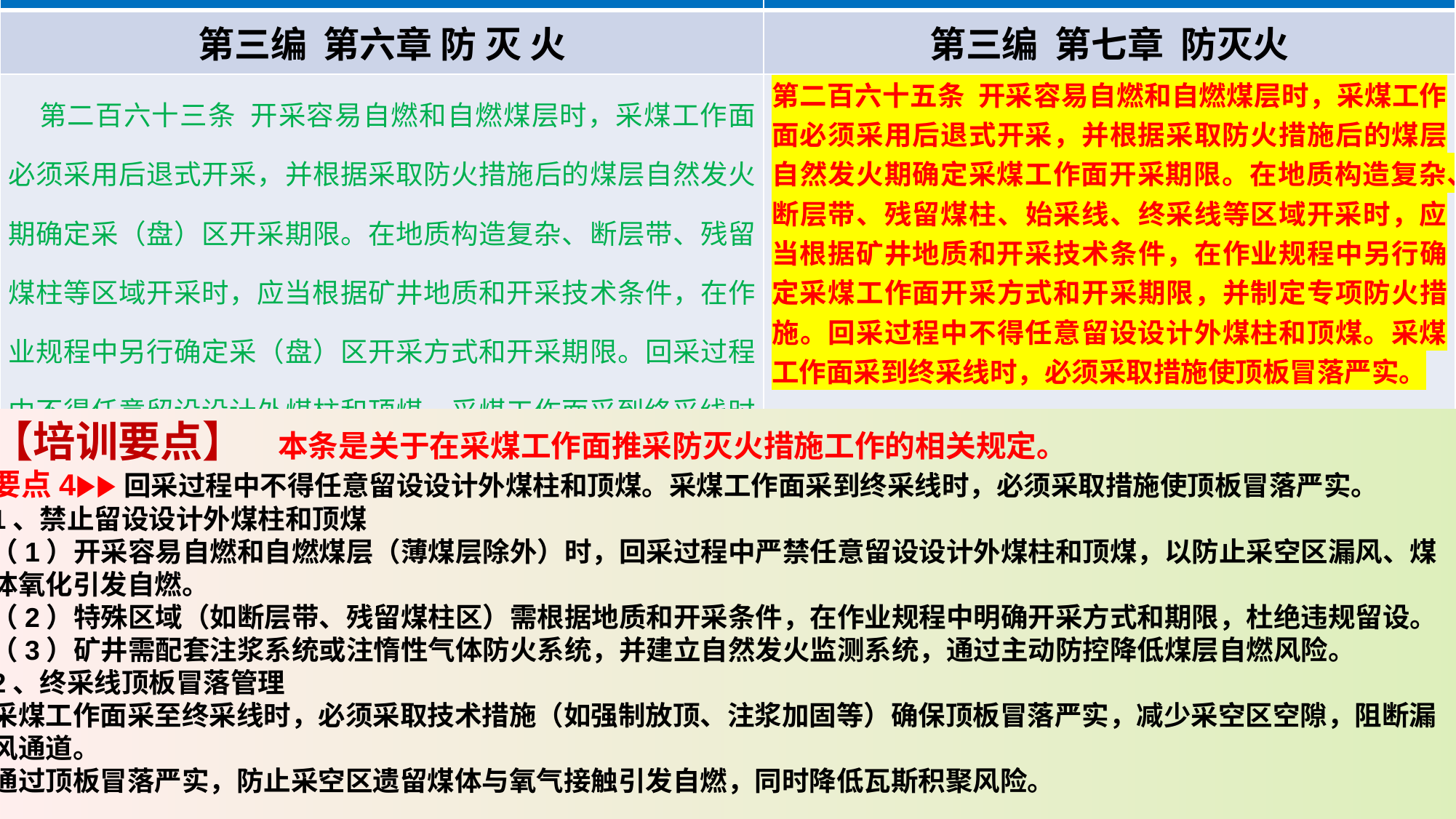

| 《煤矿安全规程》（2022版） | 《煤矿安全规程》（2025版） |
| --- | --- |
| 第三编 第六章 防 灭 火 | 第三编 第七章 防灭火 |
| 第二百六十三条 开采容易自燃和自燃煤层时，采煤工作面必须采用后退式开采，并根据采取防火措施后的煤层自然发火期确定采（盘）区开采期限。在地质构造复杂、断层带、残留煤柱等区域开采时，应当根据矿井地质和开采技术条件，在作业规程中另行确定采（盘）区开采方式和开采期限。回采过程中不得任意留设设计外煤柱和顶煤。采煤工作面采到终采线时，必须采取措施使顶板冒落严实。 | 第二百六十五条 开采容易自燃和自燃煤层时，采煤工作面必须采用后退式开采，并根据采取防火措施后的煤层自然发火期确定采煤工作面开采期限。在地质构造复杂、断层带、残留煤柱、始采线、终采线等区域开采时，应当根据矿井地质和开采技术条件，在作业规程中另行确定采煤工作面开采方式和开采期限，并制定专项防火措施。回采过程中不得任意留设设计外煤柱和顶煤。采煤工作面采到终采线时，必须采取措施使顶板冒落严实。 |
【培训要点】    本条是关于在采煤工作面推采防灭火措施工作的相关规定。
要点4▶▶回采过程中不得任意留设设计外煤柱和顶煤。采煤工作面采到终采线时，必须采取措施使顶板冒落严实。
1、禁止留设设计外煤柱和顶煤
（1）开采‌容易自燃和自燃煤层‌（薄煤层除外）时，回采过程中严禁任意留设‌设计外煤柱‌和‌顶煤‌，以防止采空区漏风、煤体氧化引发自燃‌。
（2）特殊区域（如断层带、残留煤柱区）需根据地质和开采条件，在作业规程中明确开采方式和期限，杜绝违规留设‌。
（3）矿井需配套‌注浆系统‌或‌注惰性气体防火系统‌，并建立‌自然发火监测系统‌，通过主动防控降低煤层自燃风险‌。
2、终采线顶板冒落管理
采煤工作面采至‌终采线‌时，必须采取技术措施（如强制放顶、注浆加固等）确保‌顶板冒落严实‌，减少采空区空隙，阻断漏风通道‌。
通过顶板冒落严实，防止采空区遗留煤体与氧气接触引发自燃，同时降低瓦斯积聚风险。